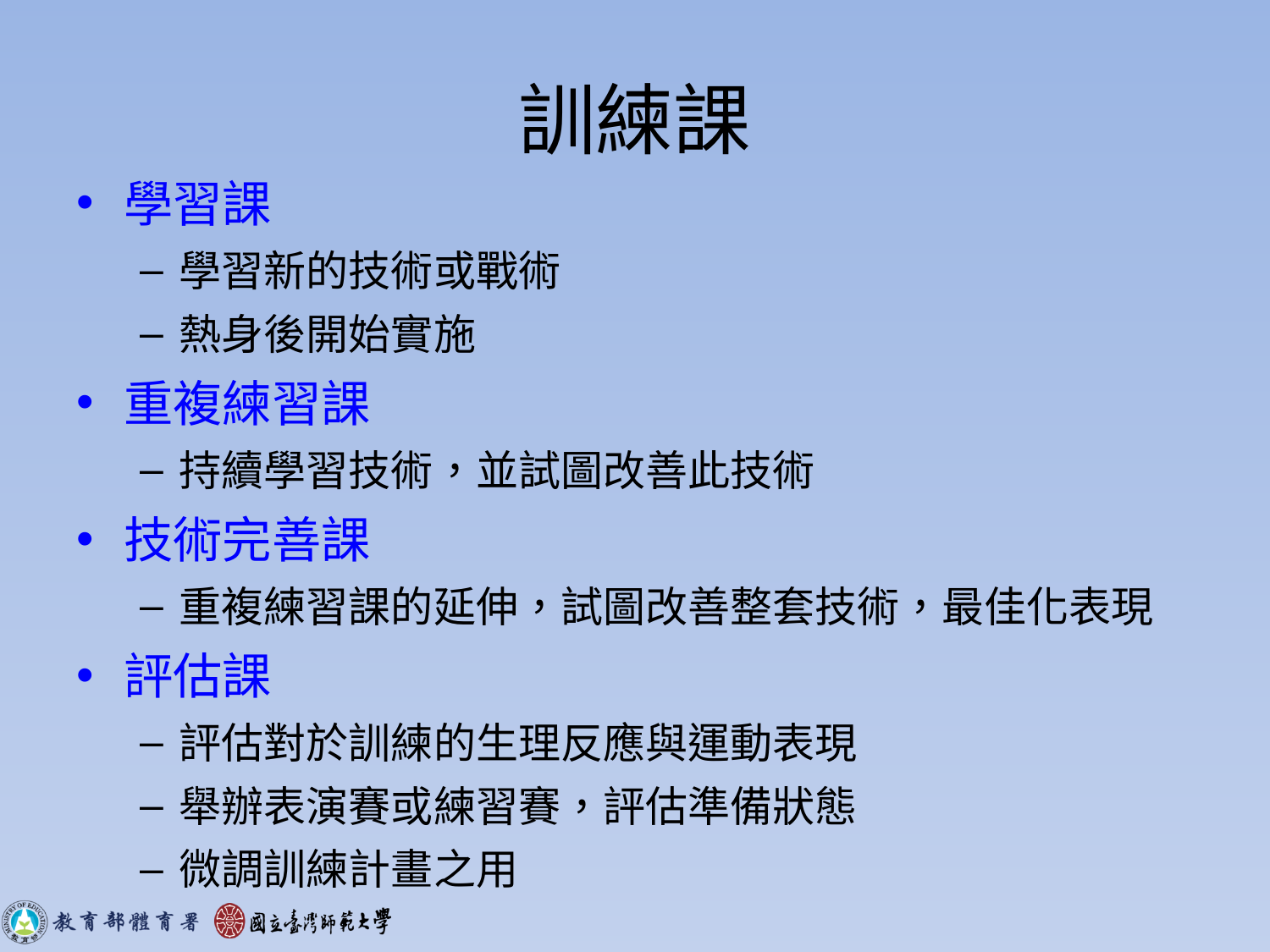

# 訓練課
學習課
學習新的技術或戰術
熱身後開始實施
重複練習課
持續學習技術，並試圖改善此技術
技術完善課
重複練習課的延伸，試圖改善整套技術，最佳化表現
評估課
評估對於訓練的生理反應與運動表現
舉辦表演賽或練習賽，評估準備狀態
微調訓練計畫之用